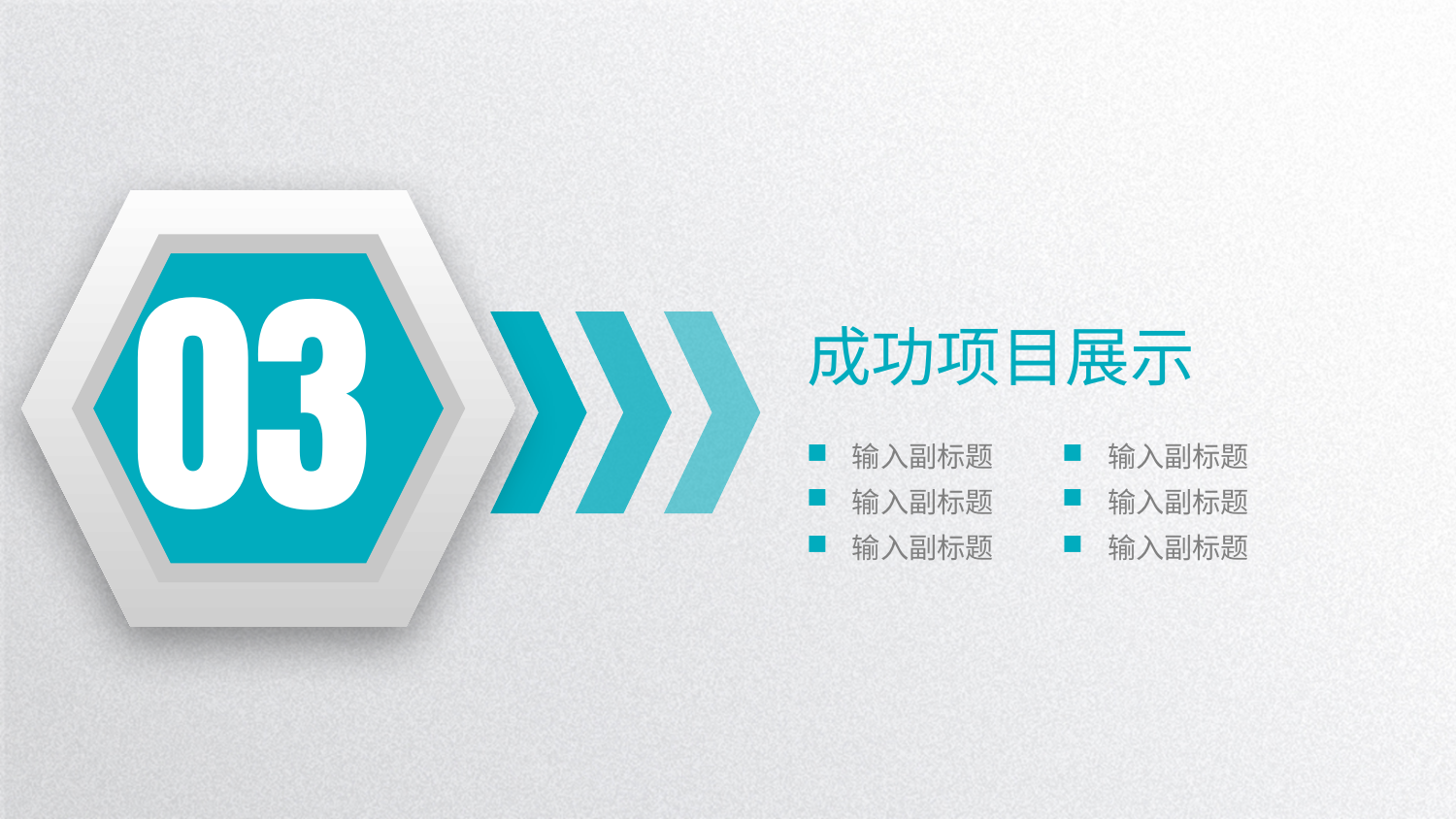

03
成功项目展示
输入副标题
输入副标题
输入副标题

输入副标题
输入副标题
输入副标题